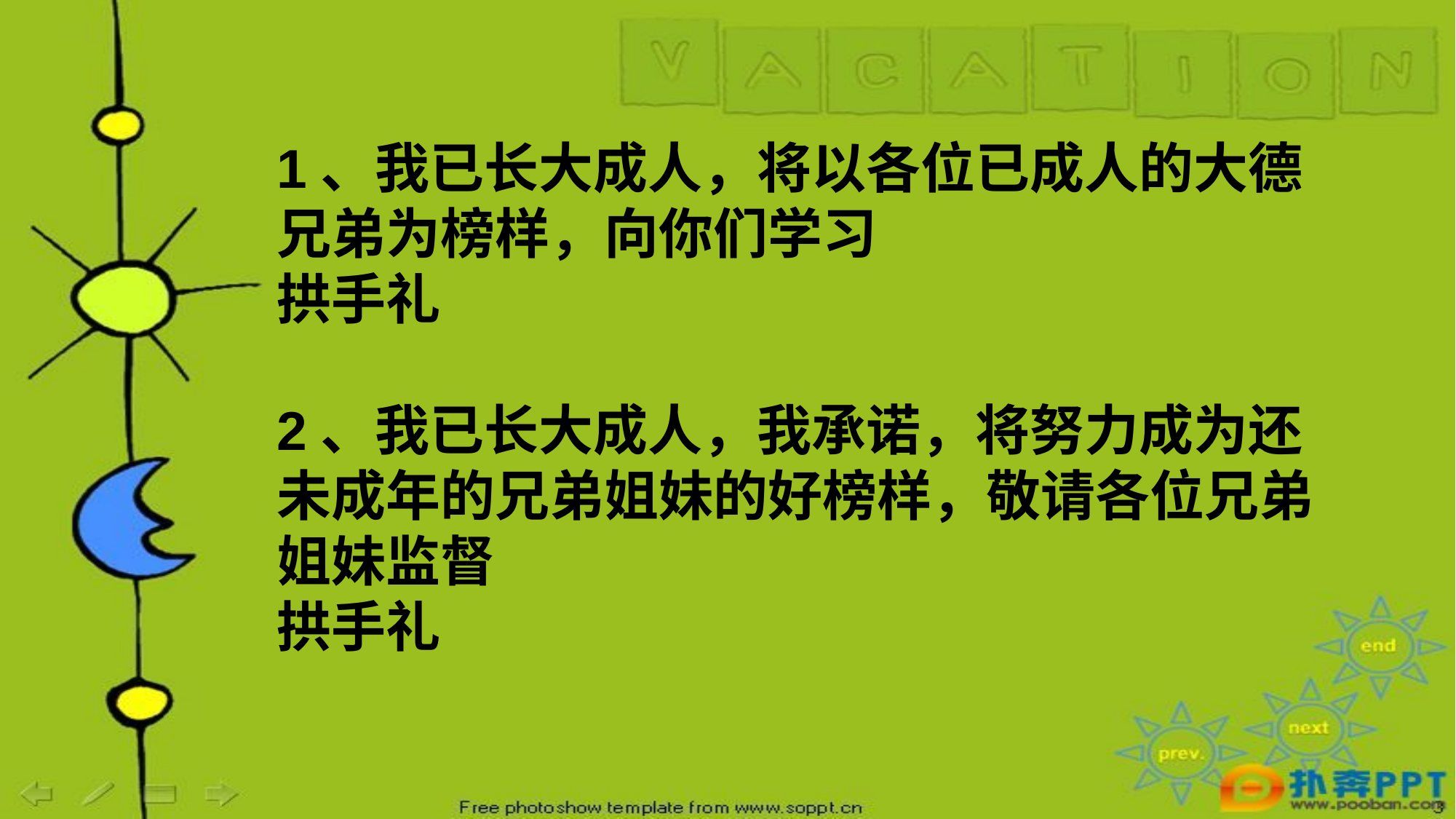

1、我已长大成人，将以各位已成人的大德兄弟为榜样，向你们学习
拱手礼

2、我已长大成人，我承诺，将努力成为还未成年的兄弟姐妹的好榜样，敬请各位兄弟姐妹监督
拱手礼